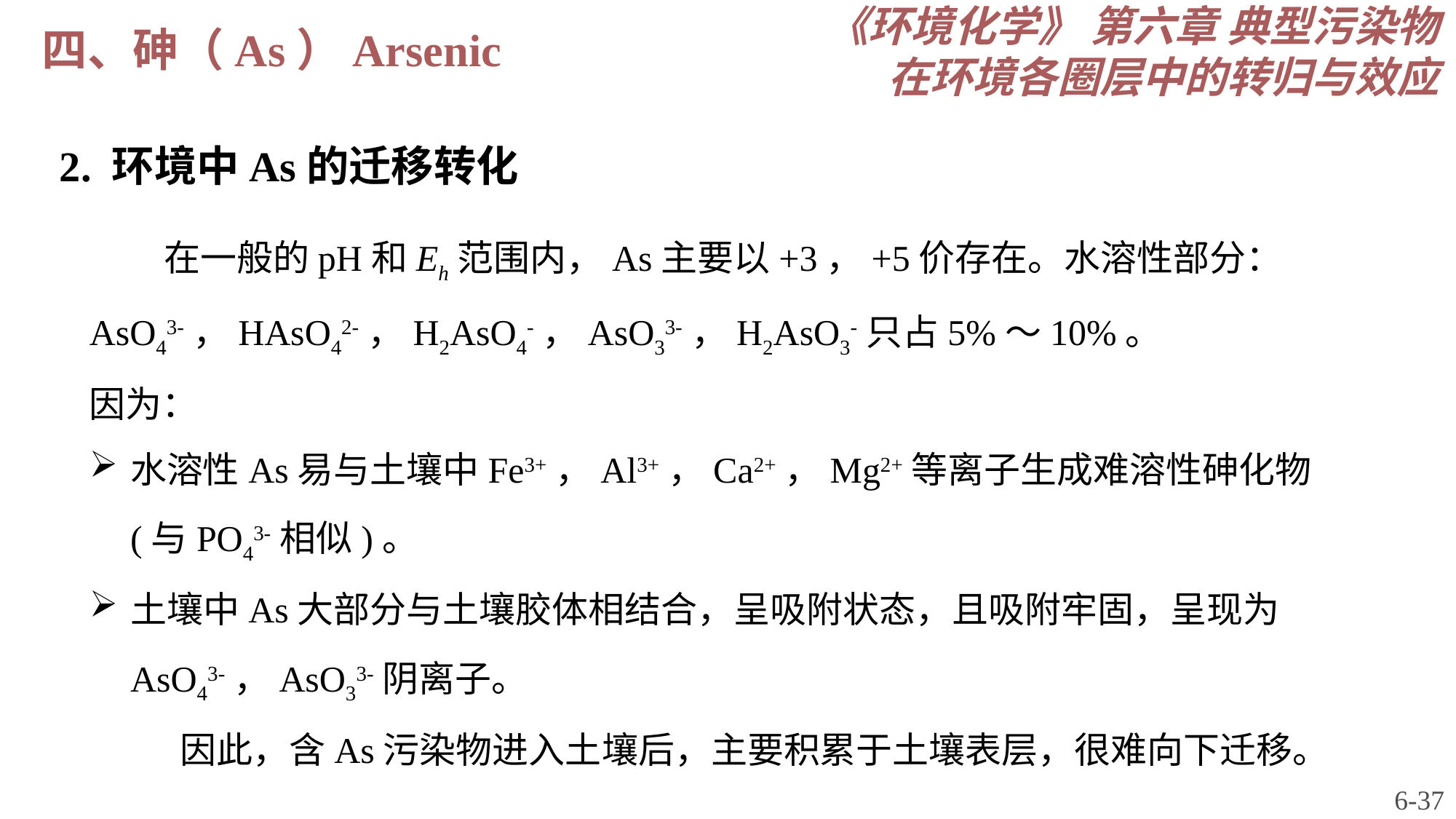

《环境化学》 第六章 典型污染物在环境各圈层中的转归与效应
四、砷（As）Arsenic
2. 环境中As的迁移转化

        在一般的pH和Eh范围内，As主要以+3，+5价存在。水溶性部分：AsO43-，HAsO42-，H2AsO4-，AsO33-，H2AsO3-只占5%～10%。
因为：
水溶性As易与土壤中Fe3+，Al3+，Ca2+，Mg2+等离子生成难溶性砷化物(与PO43-相似)。
土壤中As大部分与土壤胶体相结合，呈吸附状态，且吸附牢固，呈现为AsO43-，AsO33-阴离子。
          因此，含As污染物进入土壤后，主要积累于土壤表层，很难向下迁移。
6-37